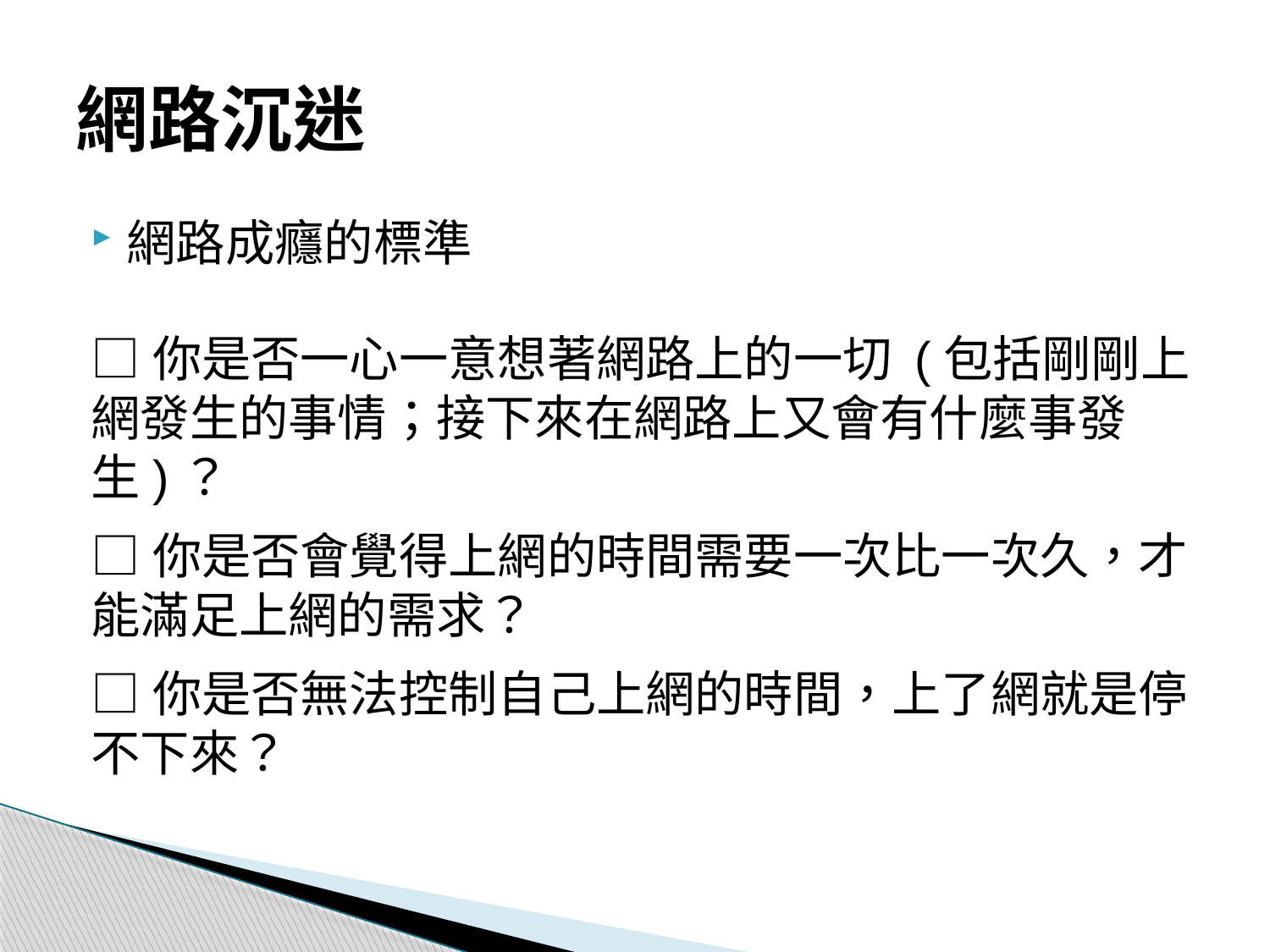

# 網路沉迷
網路成癮的標準

□你是否一心一意想著網路上的一切 (包括剛剛上網發生的事情；接下來在網路上又會有什麼事發生)？
□你是否會覺得上網的時間需要一次比一次久，才能滿足上網的需求？
□你是否無法控制自己上網的時間，上了網就是停不下來？